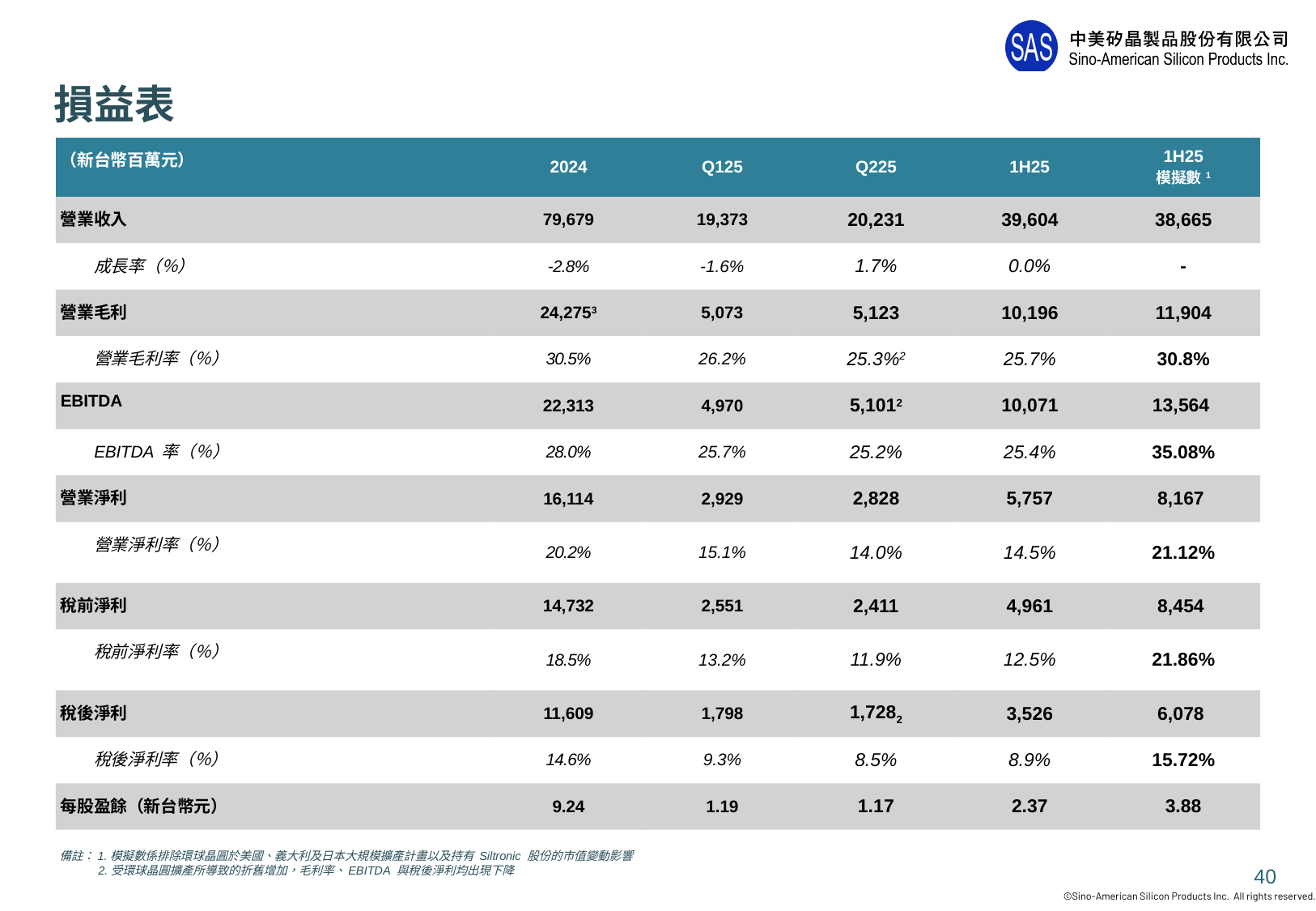

# 損益表
| （新台幣百萬元） | 2024 | Q125 | Q225 | 1H25 | 1H25 模擬數1 |
| --- | --- | --- | --- | --- | --- |
| 營業收入 | 79,679 | 19,373 | 20,231 | 39,604 | 38,665 |
| 成長率（％） | -2.8% | -1.6% | 1.7% | 0.0% | - |
| 營業毛利 | 24,2753 | 5,073 | 5,123 | 10,196 | 11,904 |
| 營業毛利率（％） | 30.5% | 26.2% | 25.3%2 | 25.7% | 30.8% |
| EBITDA | 22,313 | 4,970 | 5,1012 | 10,071 | 13,564 |
| EBITDA 率（％） | 28.0% | 25.7% | 25.2% | 25.4% | 35.08% |
| 營業淨利 | 16,114 | 2,929 | 2,828 | 5,757 | 8,167 |
| 營業淨利率（％） | 20.2% | 15.1% | 14.0% | 14.5% | 21.12% |
| 稅前淨利 | 14,732 | 2,551 | 2,411 | 4,961 | 8,454 |
| 稅前淨利率（％） | 18.5% | 13.2% | 11.9% | 12.5% | 21.86% |
| 稅後淨利 | 11,609 | 1,798 | 1,7282 | 3,526 | 6,078 |
| 稅後淨利率（％） | 14.6% | 9.3% | 8.5% | 8.9% | 15.72% |
| 每股盈餘（新台幣元） | 9.24 | 1.19 | 1.17 | 2.37 | 3.88 |
備註：1.模擬數係排除環球晶圓於美國、義大利及日本大規模擴產計畫以及持有 Siltronic 股份的市值變動影響
            2.受環球晶圓擴產所導致的折舊增加，毛利率、EBITDA 與稅後淨利均出現下降
40